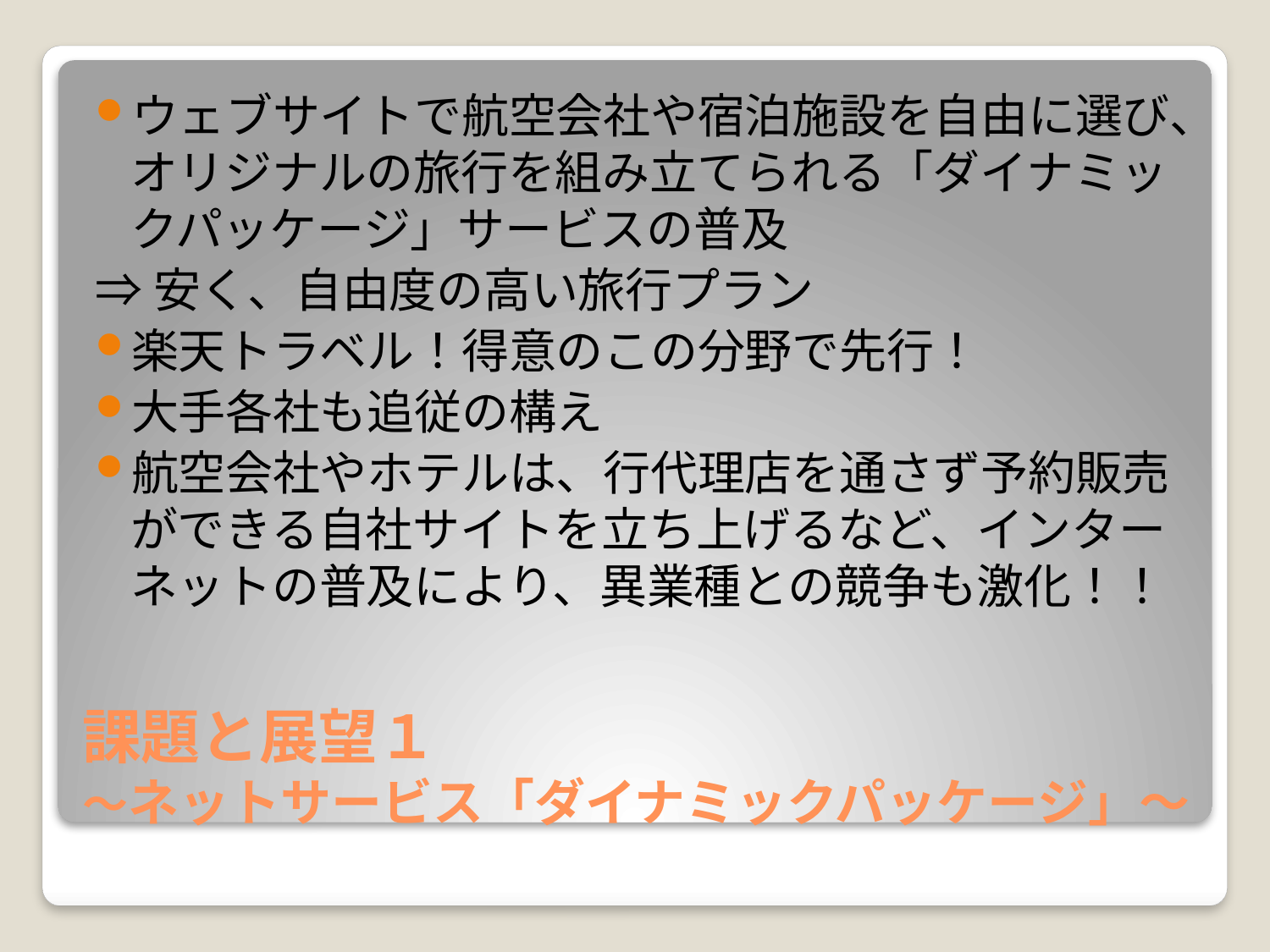

ウェブサイトで航空会社や宿泊施設を自由に選び、オリジナルの旅行を組み立てられる「ダイナミックパッケージ」サービスの普及
⇒安く、自由度の高い旅行プラン
楽天トラベル！得意のこの分野で先行！
大手各社も追従の構え
航空会社やホテルは、行代理店を通さず予約販売ができる自社サイトを立ち上げるなど、インターネットの普及により、異業種との競争も激化！！

# 課題と展望１ ～ネットサービス「ダイナミックパッケージ」～